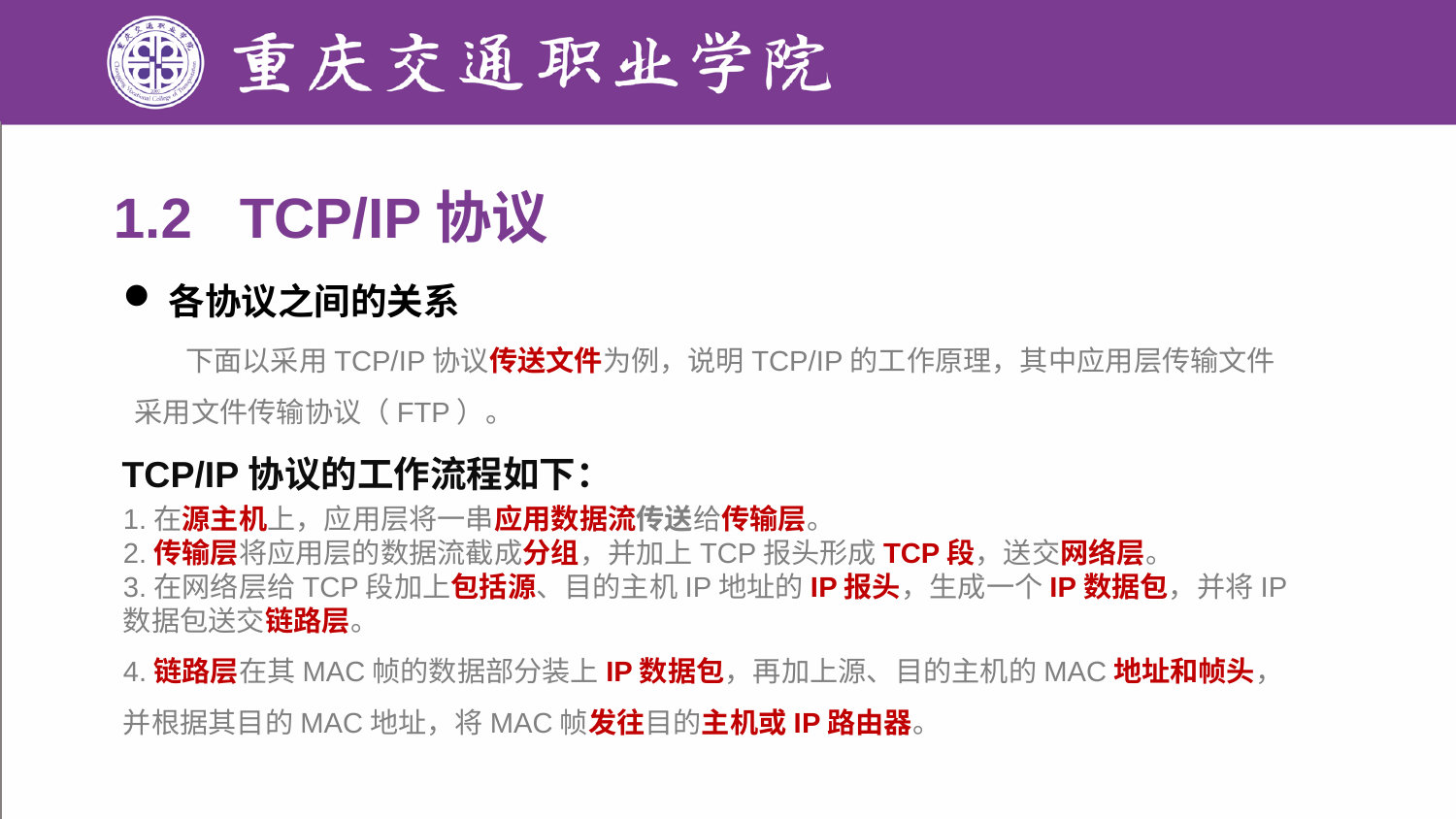

1.2   TCP/IP协议
各协议之间的关系
       下面以采用TCP/IP协议传送文件为例，说明TCP/IP的工作原理，其中应用层传输文件采用文件传输协议（FTP）。
TCP/IP协议的工作流程如下：
1.在源主机上，应用层将一串应用数据流传送给传输层。2.传输层将应用层的数据流截成分组，并加上TCP报头形成TCP段，送交网络层。3.在网络层给TCP段加上包括源、目的主机IP地址的IP报头，生成一个IP数据包，并将IP数据包送交链路层。4.链路层在其MAC帧的数据部分装上IP数据包，再加上源、目的主机的MAC地址和帧头，并根据其目的MAC地址，将MAC帧发往目的主机或IP路由器。